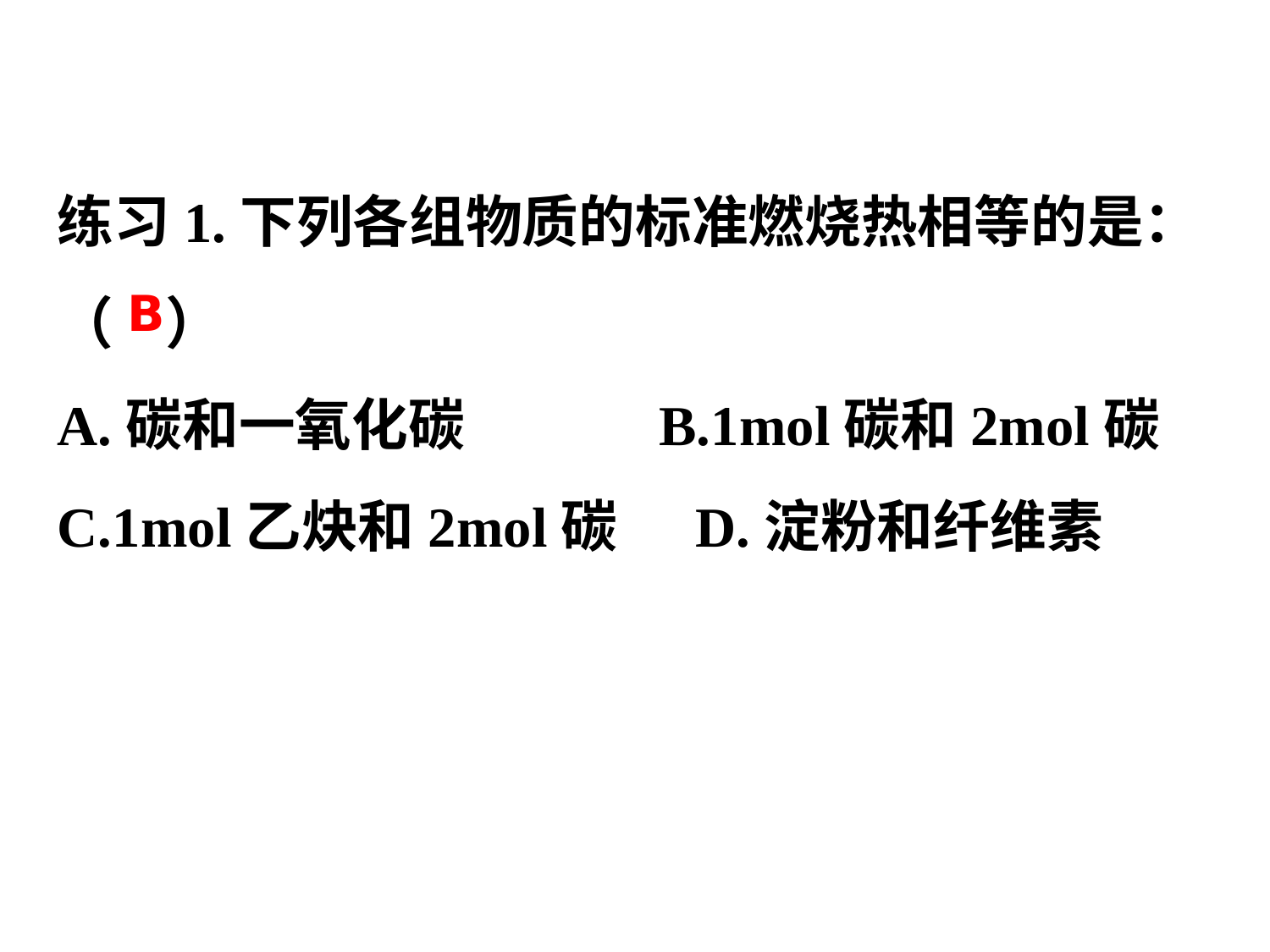

练习1.下列各组物质的标准燃烧热相等的是：（    ）
A.碳和一氧化碳              B.1mol碳和2mol碳
C.1mol乙炔和2mol碳     D.淀粉和纤维素
B